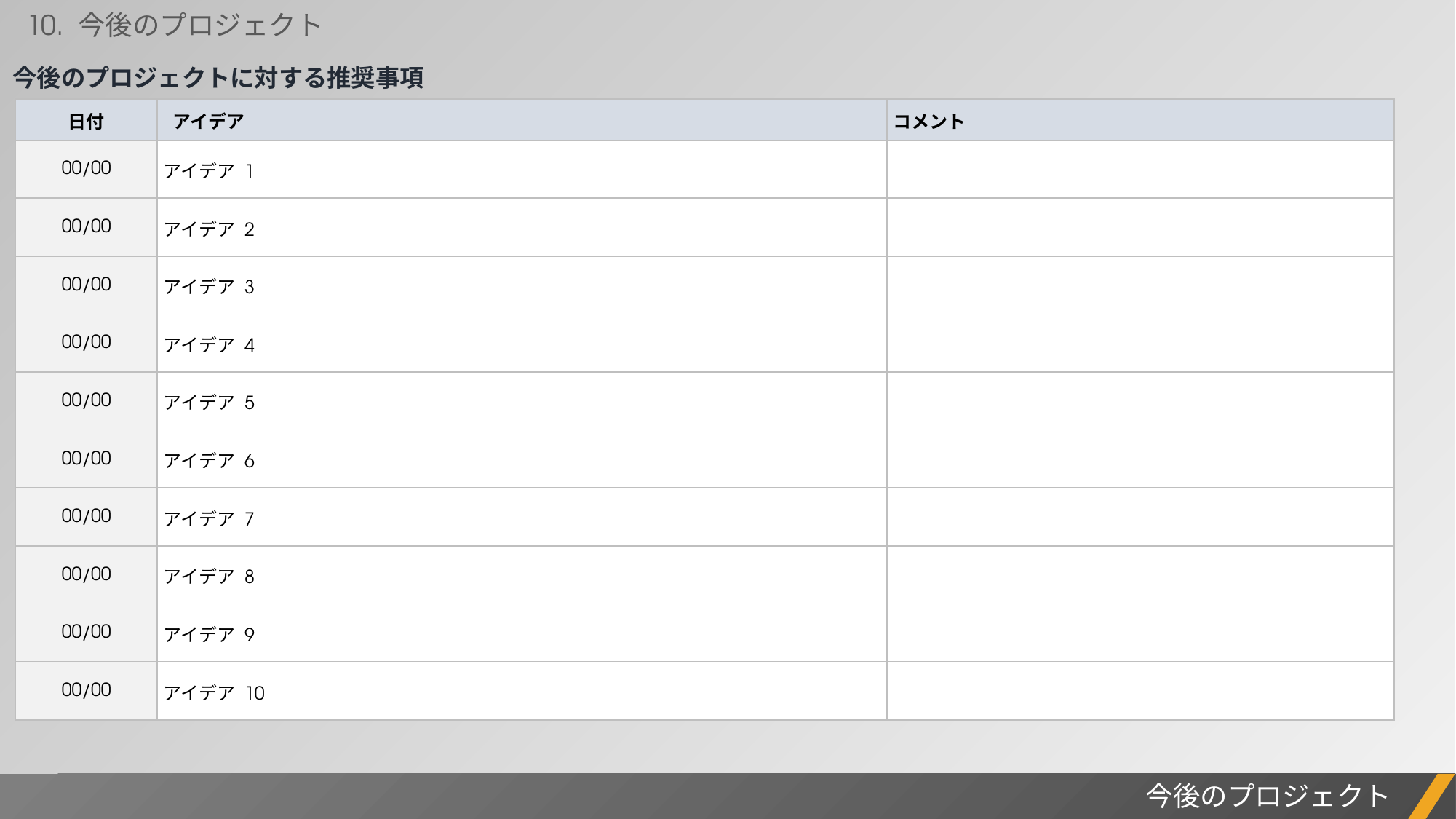

10. 今後のプロジェクト
今後のプロジェクトに対する推奨事項
| 日付 | アイデア | コメント |
| --- | --- | --- |
| 00/00 | アイデア 1 |  |
| 00/00 | アイデア 2 |  |
| 00/00 | アイデア 3 |  |
| 00/00 | アイデア 4 |  |
| 00/00 | アイデア 5 |  |
| 00/00 | アイデア 6 |  |
| 00/00 | アイデア 7 |  |
| 00/00 | アイデア 8 |  |
| 00/00 | アイデア 9 |  |
| 00/00 | アイデア 10 |  |
今後のプロジェクト